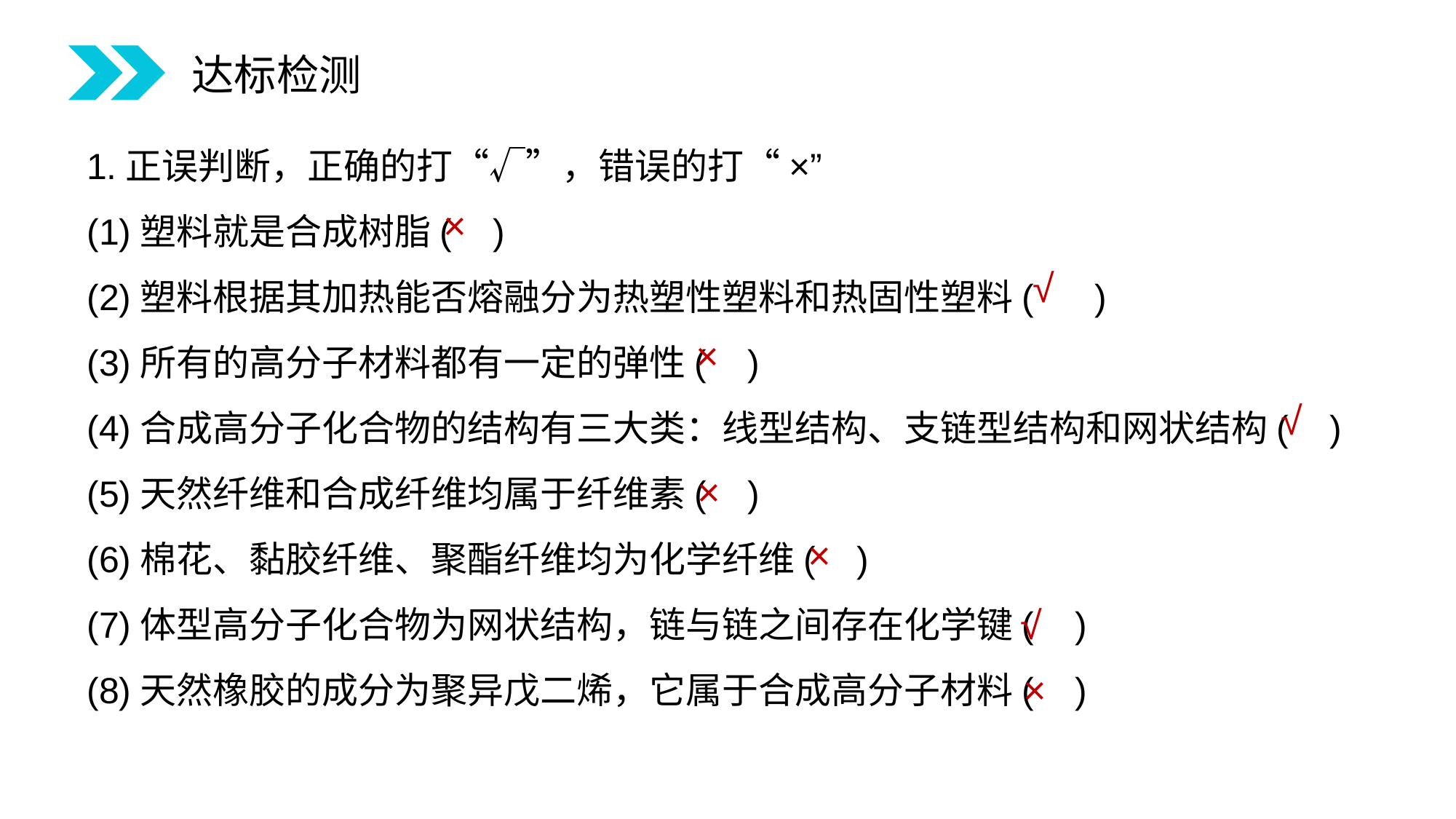

达标检测
1.正误判断，正确的打“√”，错误的打“×”
(1)塑料就是合成树脂(    )
(2)塑料根据其加热能否熔融分为热塑性塑料和热固性塑料(      )
(3)所有的高分子材料都有一定的弹性(    )
(4)合成高分子化合物的结构有三大类：线型结构、支链型结构和网状结构(    )
(5)天然纤维和合成纤维均属于纤维素(    )
(6)棉花、黏胶纤维、聚酯纤维均为化学纤维(    )
(7)体型高分子化合物为网状结构，链与链之间存在化学键(    )
(8)天然橡胶的成分为聚异戊二烯，它属于合成高分子材料(    )
×
√
×
√
×
×
√
×